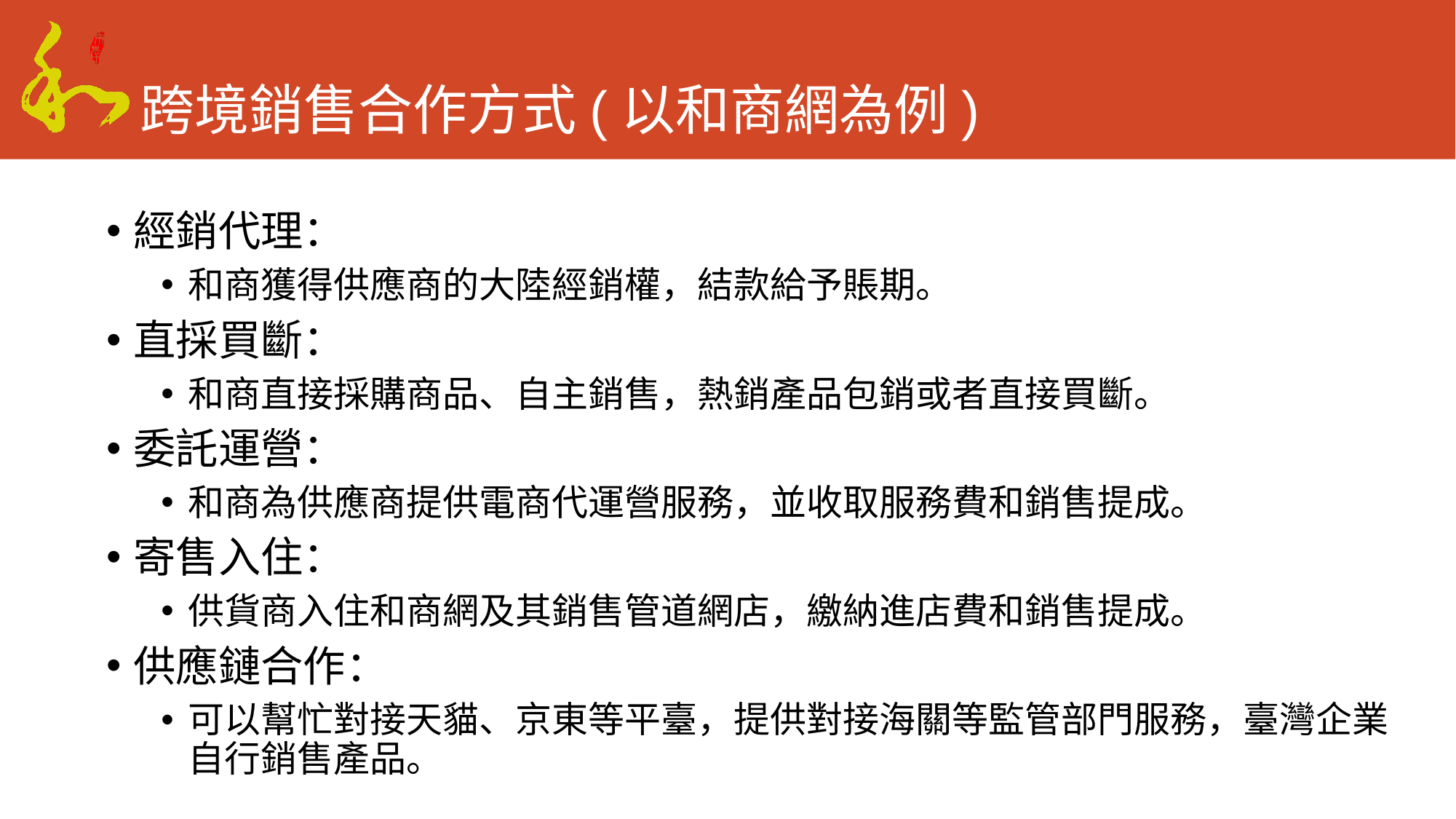

# 跨境銷售合作方式(以和商網為例)
經銷代理：
和商獲得供應商的大陸經銷權，結款給予賬期。
直採買斷：
和商直接採購商品、自主銷售，熱銷產品包銷或者直接買斷。
委託運營：
和商為供應商提供電商代運營服務，並收取服務費和銷售提成。
寄售入住：
供貨商入住和商網及其銷售管道網店，繳納進店費和銷售提成。
供應鏈合作：
可以幫忙對接天貓、京東等平臺，提供對接海關等監管部門服務，臺灣企業自行銷售產品。